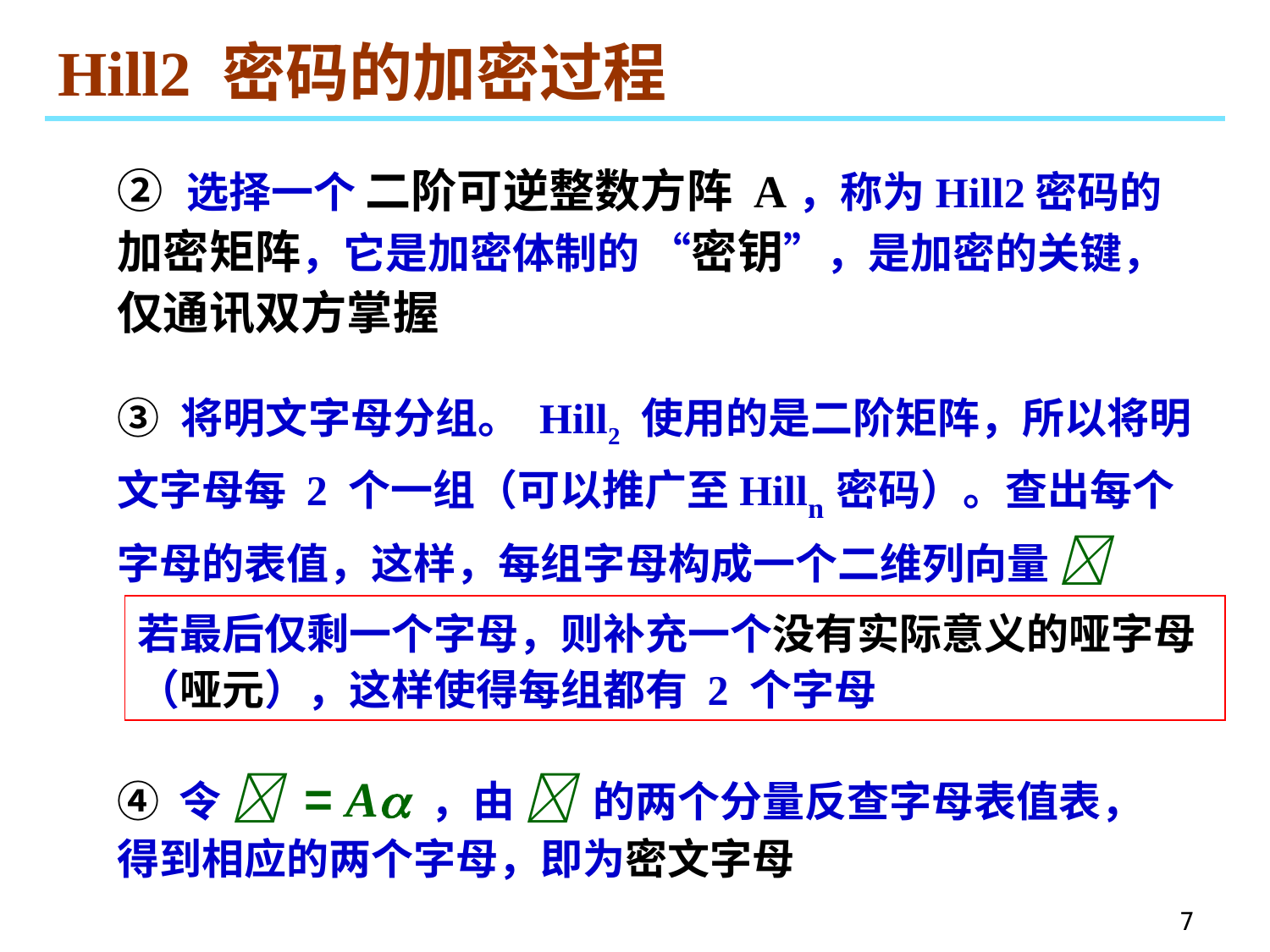

# Hill2 密码的加密过程
② 选择一个 二阶可逆整数方阵 A，称为Hill2密码的 加密矩阵，它是加密体制的 “密钥”，是加密的关键，仅通讯双方掌握
③ 将明文字母分组。 Hill2 使用的是二阶矩阵，所以将明文字母每 2 个一组（可以推广至Hilln密码）。查出每个字母的表值，这样，每组字母构成一个二维列向量 α
若最后仅剩一个字母，则补充一个没有实际意义的哑字母（哑元），这样使得每组都有 2 个字母
④ 令 β = Aα ，由 β  的两个分量反查字母表值表，得到相应的两个字母，即为密文字母
7